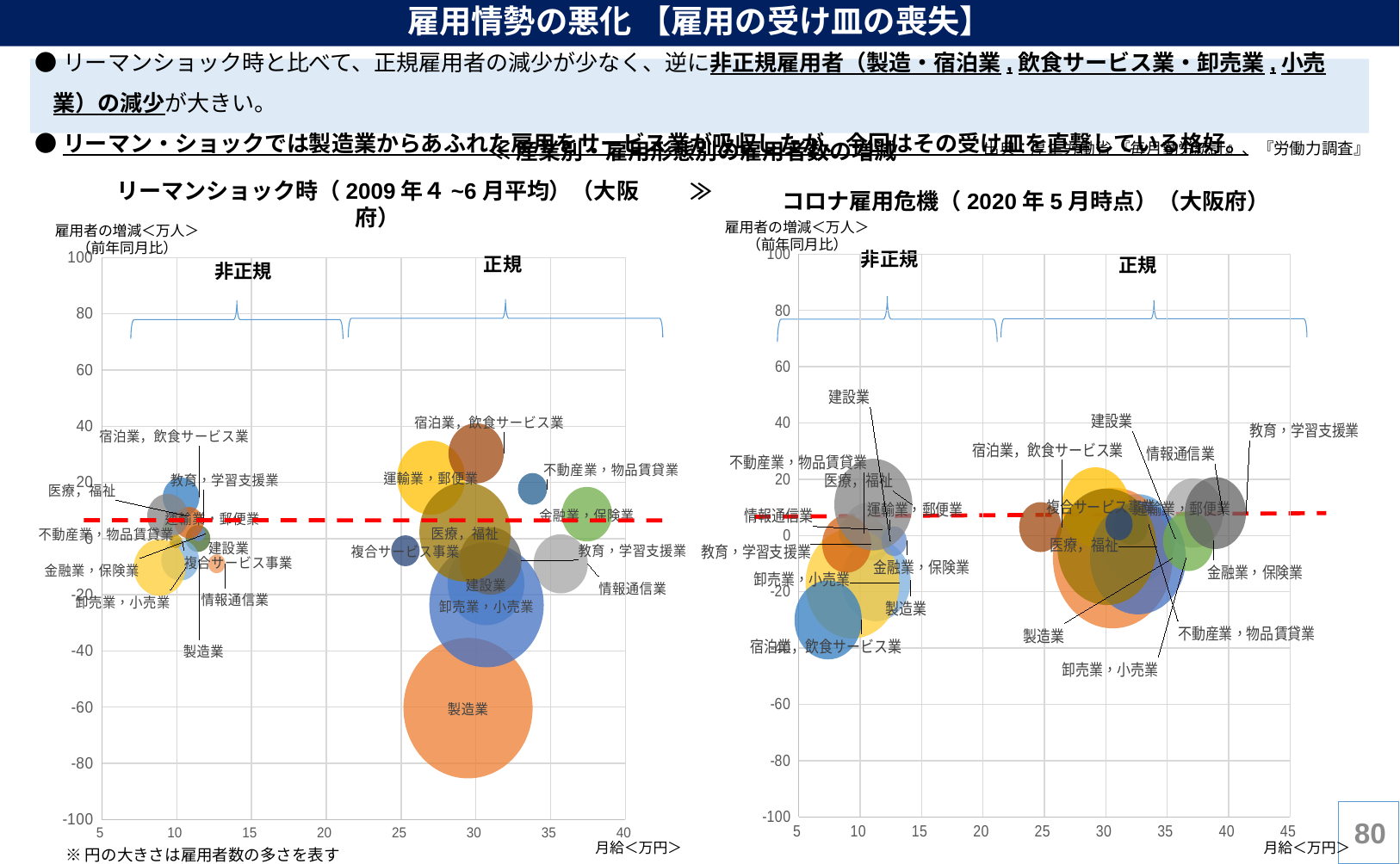

雇用情勢の悪化 【雇用の受け皿の喪失】
 ●リーマンショック時と比べて、正規雇用者の減少が少なく、逆に非正規雇用者（製造・宿泊業,飲食サービス業・卸売業,小売業）の減少が大きい。
 ●リーマン・ショックでは製造業からあふれた雇用をサービス業が吸収したが、今回はその受け皿を直撃している格好。
出典：厚生労働省 『毎月勤労統計』、『労働力調査』
 ≪産業別・雇用形態別の雇用者数の増減≫

コロナ雇用危機（2020年5月時点）（大阪府）
リーマンショック時（2009年４~6月平均）（大阪府）

雇用者の増減＜万人＞
（前年同月比）

雇用者の増減＜万人＞
（前年同月比）

### Chart

| Category |  |
|---|---|

### Chart

| Category |  |
|---|---|
非正規
正規
正規
非正規
80
月給＜万円＞
月給＜万円＞
※円の大きさは雇用者数の多さを表す